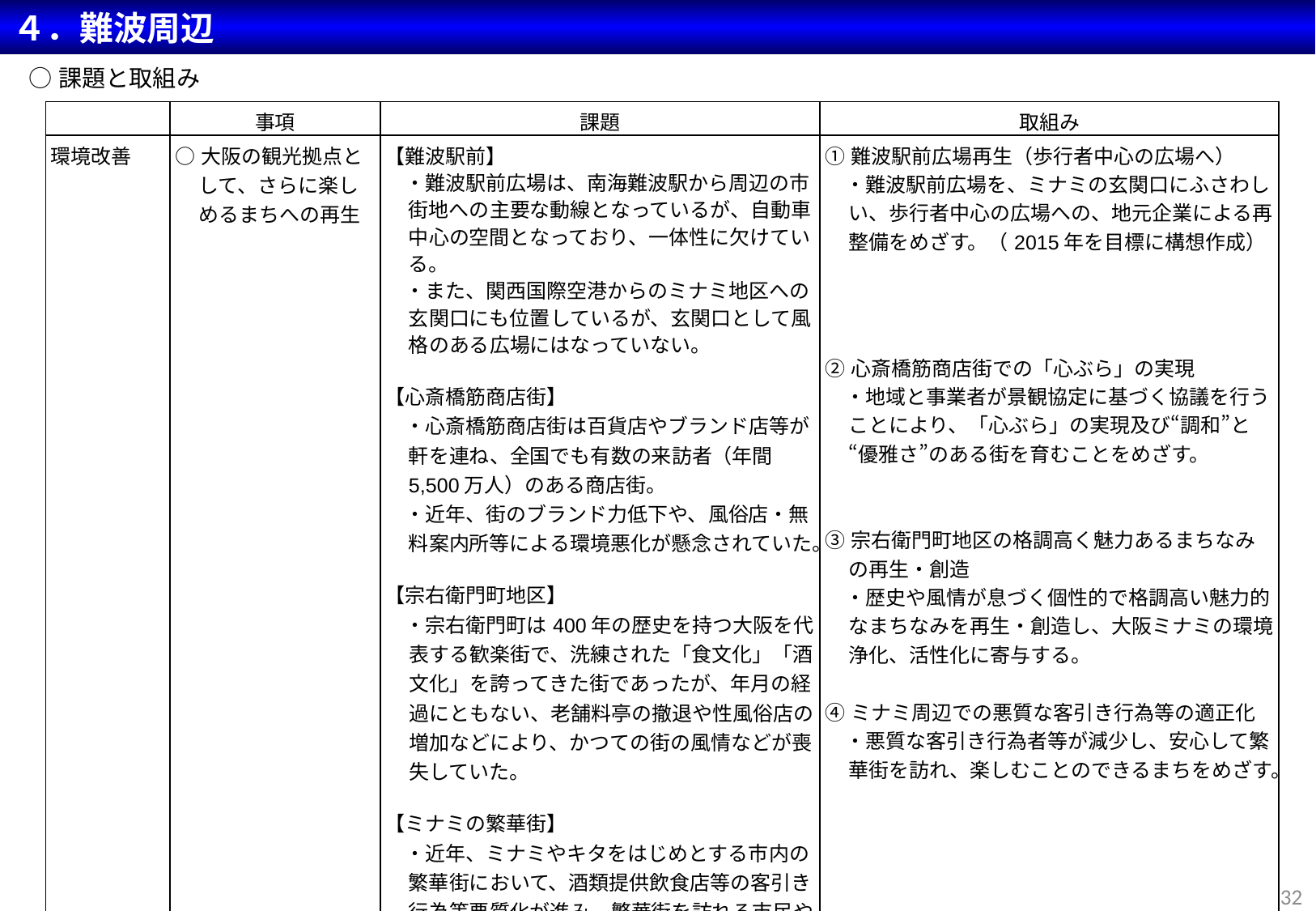

４．難波周辺
○課題と取組み

|  | 事項 | 課題 | 取組み |
| --- | --- | --- | --- |
| 環境改善 | ○大阪の観光拠点として、さらに楽しめるまちへの再生 | 【難波駅前】 　・難波駅前広場は、南海難波駅から周辺の市街地への主要な動線となっているが、自動車中心の空間となっており、一体性に欠けている。 　・また、関西国際空港からのミナミ地区への玄関口にも位置しているが、玄関口として風格のある広場にはなっていない。 【心斎橋筋商店街】 　・心斎橋筋商店街は百貨店やブランド店等が軒を連ね、全国でも有数の来訪者（年間5,500万人）のある商店街。 　・近年、街のブランド力低下や、風俗店・無料案内所等による環境悪化が懸念されていた。 【宗右衛門町地区】 　・宗右衛門町は400年の歴史を持つ大阪を代表する歓楽街で、洗練された「食文化」「酒文化」を誇ってきた街であったが、年月の経過にともない、老舗料亭の撤退や性風俗店の増加などにより、かつての街の風情などが喪失していた。 【ミナミの繁華街】 　・近年、ミナミやキタをはじめとする市内の繁華街において、酒類提供飲食店等の客引き行為等悪質化が進み、繁華街を訪れる市民や観光客等に不安や不愉快な思いをさせるなど、大きな問題となっており、地域からは悪質な客引き行為の規制・取り締まりの強化に向けた声があがっている。 | ①難波駅前広場再生（歩行者中心の広場へ） 　・難波駅前広場を、ミナミの玄関口にふさわしい、歩行者中心の広場への、地元企業による再整備をめざす。（2015年を目標に構想作成） 　 ②心斎橋筋商店街での「心ぶら」の実現 　・地域と事業者が景観協定に基づく協議を行うことにより、「心ぶら」の実現及び“調和”と“優雅さ”のある街を育むことをめざす。 ③宗右衛門町地区の格調高く魅力あるまちなみの再生・創造 　・歴史や風情が息づく個性的で格調高い魅力的なまちなみを再生・創造し、大阪ミナミの環境浄化、活性化に寄与する。 ④ミナミ周辺での悪質な客引き行為等の適正化 　・悪質な客引き行為者等が減少し、安心して繁華街を訪れ、楽しむことのできるまちをめざす。 |
32